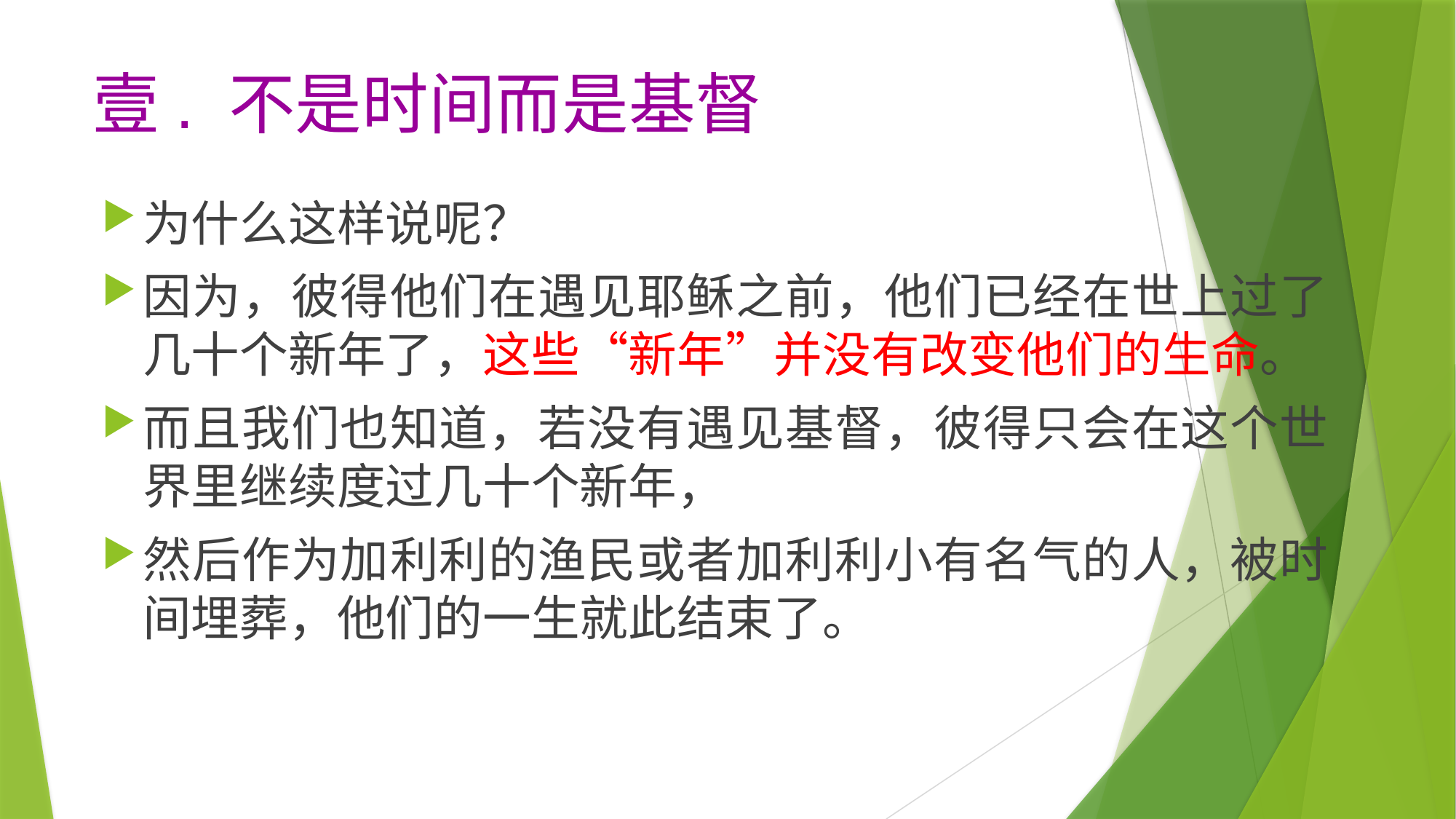

# 壹. 不是时间而是基督
为什么这样说呢？
因为，彼得他们在遇见耶稣之前，他们已经在世上过了几十个新年了，这些“新年”并没有改变他们的生命。
而且我们也知道，若没有遇见基督，彼得只会在这个世界里继续度过几十个新年，
然后作为加利利的渔民或者加利利小有名气的人，被时间埋葬，他们的一生就此结束了。